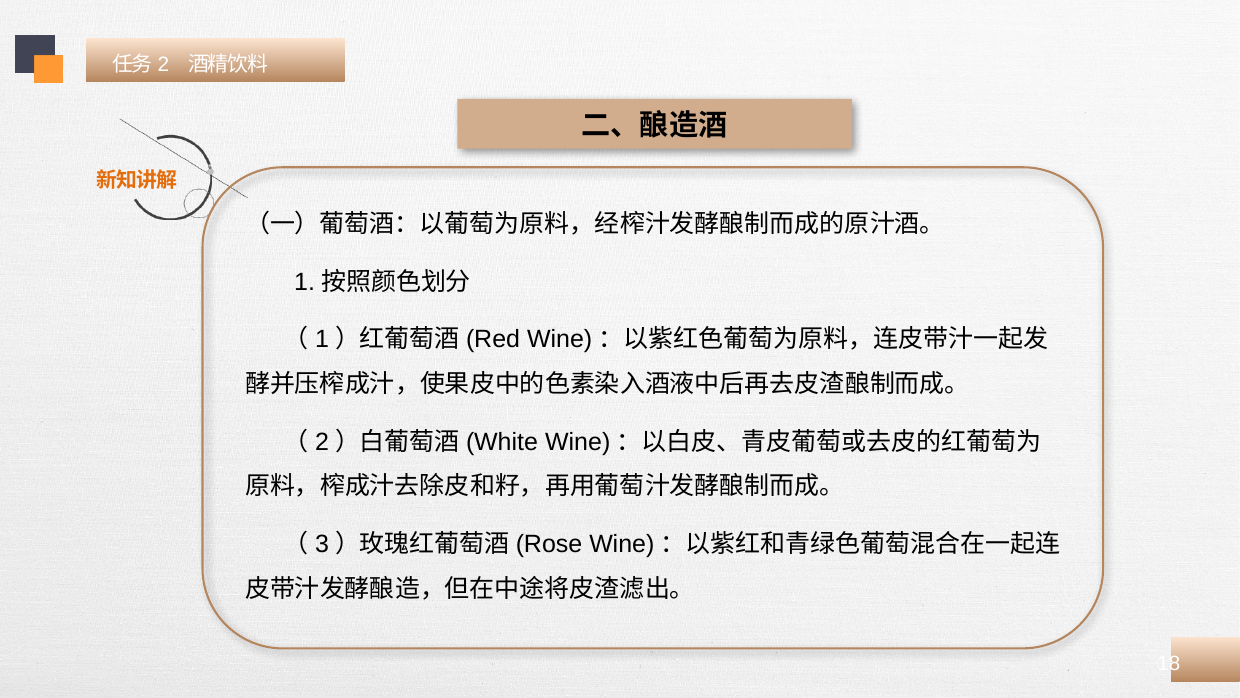

任务2   酒精饮料
二、酿造酒

（一）葡萄酒：以葡萄为原料，经榨汁发酵酿制而成的原汁酒。
       1.按照颜色划分
      （1）红葡萄酒(Red Wine)：以紫红色葡萄为原料，连皮带汁一起发酵并压榨成汁，使果皮中的色素染入酒液中后再去皮渣酿制而成。
      （2）白葡萄酒(White Wine)：以白皮、青皮葡萄或去皮的红葡萄为原料，榨成汁去除皮和籽，再用葡萄汁发酵酿制而成。
      （3）玫瑰红葡萄酒(Rose Wine)：以紫红和青绿色葡萄混合在一起连皮带汁发酵酿造，但在中途将皮渣滤出。